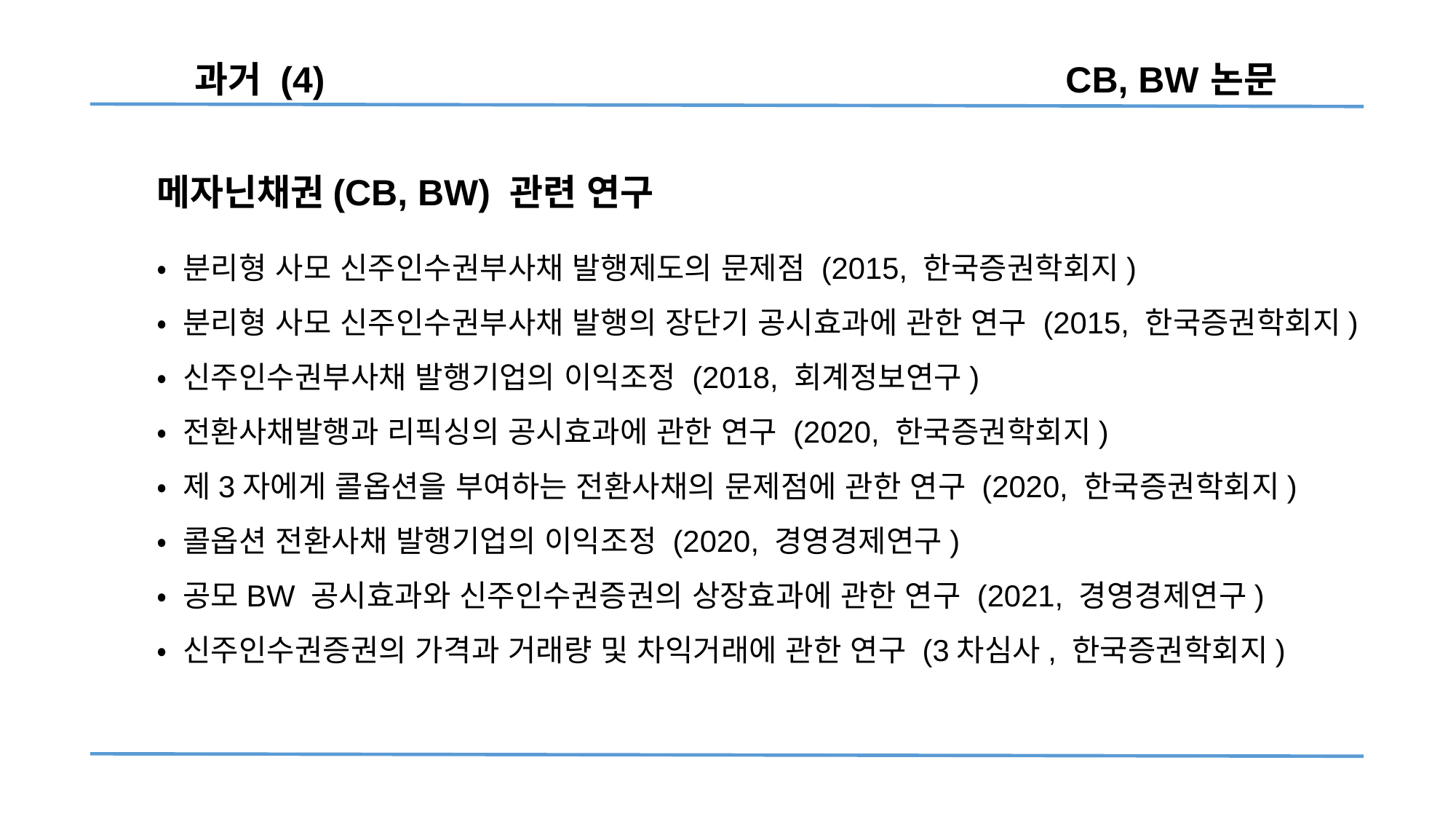

과거 (4)                                                                         CB, BW논문
메자닌채권(CB, BW) 관련 연구

• 분리형 사모 신주인수권부사채 발행제도의 문제점 (2015, 한국증권학회지)

• 분리형 사모 신주인수권부사채 발행의 장단기 공시효과에 관한 연구 (2015, 한국증권학회지)

• 신주인수권부사채 발행기업의 이익조정 (2018, 회계정보연구)

• 전환사채발행과 리픽싱의 공시효과에 관한 연구 (2020, 한국증권학회지)

• 제3자에게 콜옵션을 부여하는 전환사채의 문제점에 관한 연구 (2020, 한국증권학회지)

• 콜옵션 전환사채 발행기업의 이익조정 (2020, 경영경제연구)

• 공모BW 공시효과와 신주인수권증권의 상장효과에 관한 연구 (2021, 경영경제연구)

• 신주인수권증권의 가격과 거래량 및 차익거래에 관한 연구 (3차심사, 한국증권학회지)